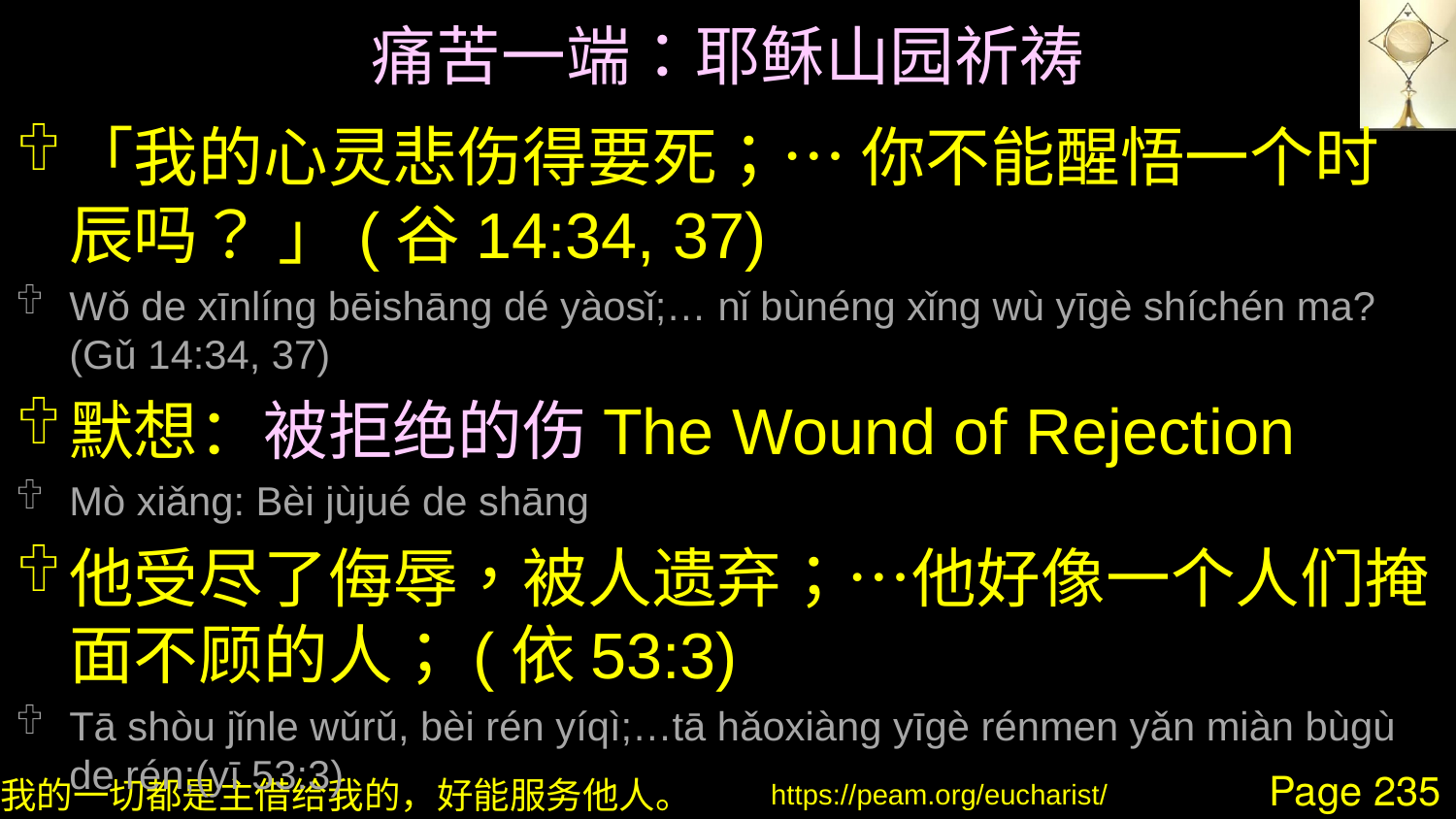

# 痛苦一端：耶稣山园祈祷
「我的心灵悲伤得要死；… 你不能醒悟一个时辰吗？ 」(谷14:34, 37)
Wǒ de xīnlíng bēishāng dé yàosǐ;… nǐ bùnéng xǐng wù yīgè shíchén ma? (Gǔ 14:34, 37)
默想：被拒绝的伤The Wound of Rejection
Mò xiǎng: Bèi jùjué de shāng
他受尽了侮辱，被人遗弃；…他好像一个人们掩面不顾的人；(依53:3)
Tā shòu jǐnle wǔrǔ, bèi rén yíqì;…tā hǎoxiàng yīgè rénmen yǎn miàn bùgù de rén;(yī 53:3)